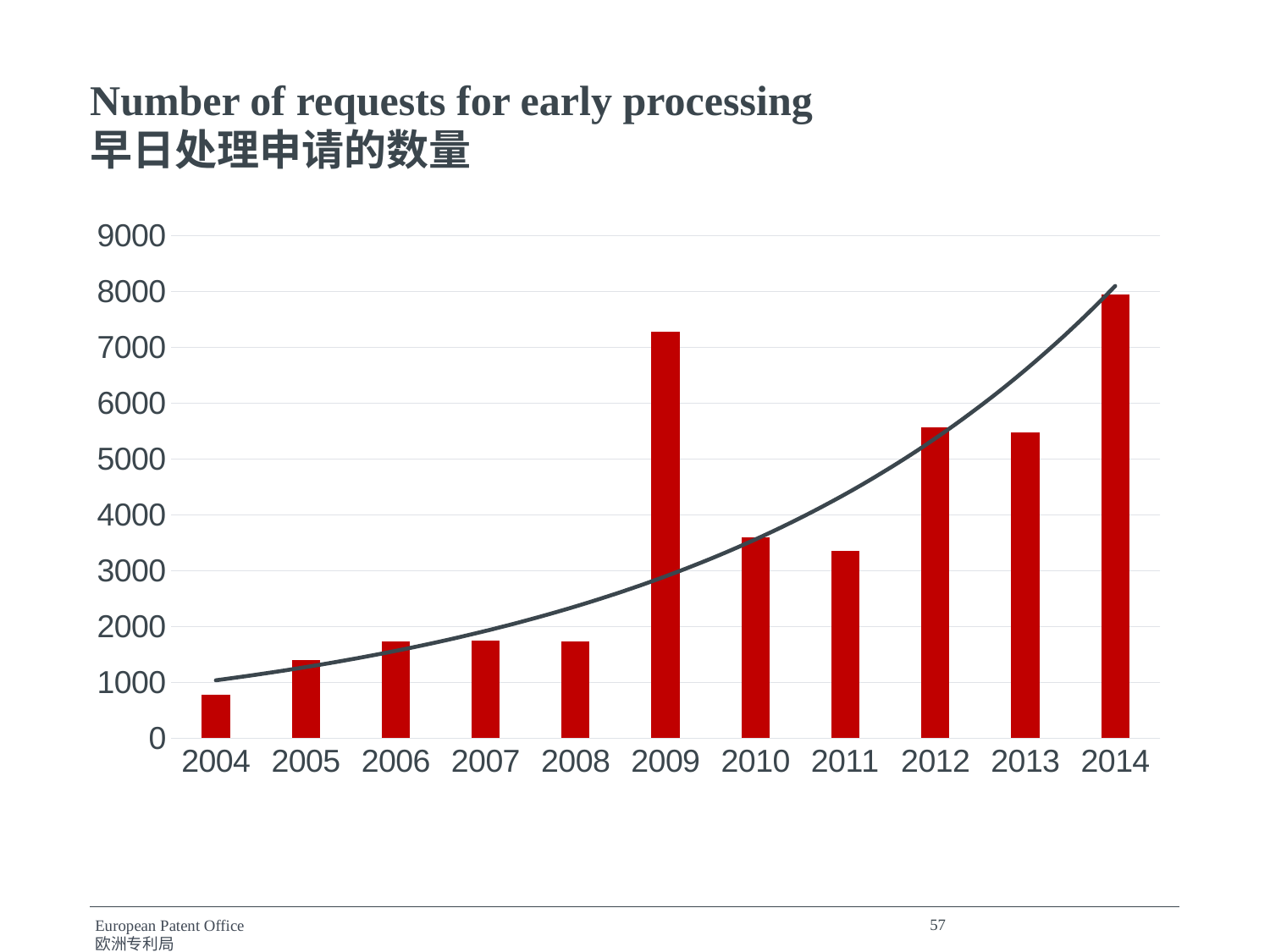

Number of requests for early processing
早日处理申请的数量

### Chart

| Category |  |
|---|---|
| 2004 | 782.0 |
| 2005 | 1397.0 |
| 2006 | 1734.0 |
| 2007 | 1747.0 |
| 2008 | 1727.0 |
| 2009 | 7286.0 |
| 2010 | 3596.0 |
| 2011 | 3354.0 |
| 2012 | 5567.0 |
| 2013 | 5479.0 |
| 2014 | 7948.0 |
57